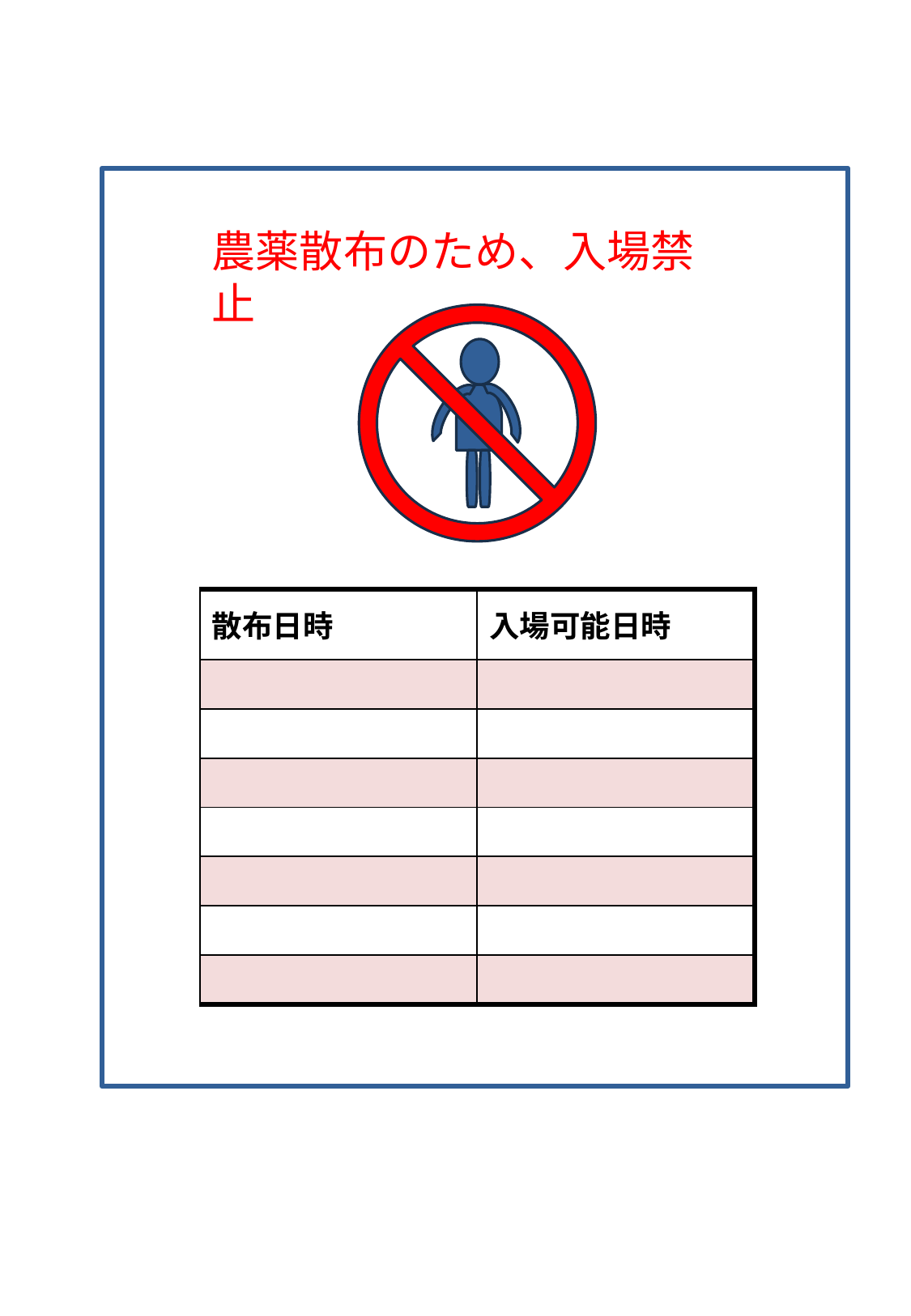

農薬散布のため、入場禁止

| 散布日時 | 入場可能日時 |
| --- | --- |
|  |  |
|  |  |
|  |  |
|  |  |
|  |  |
|  |  |
|  |  |